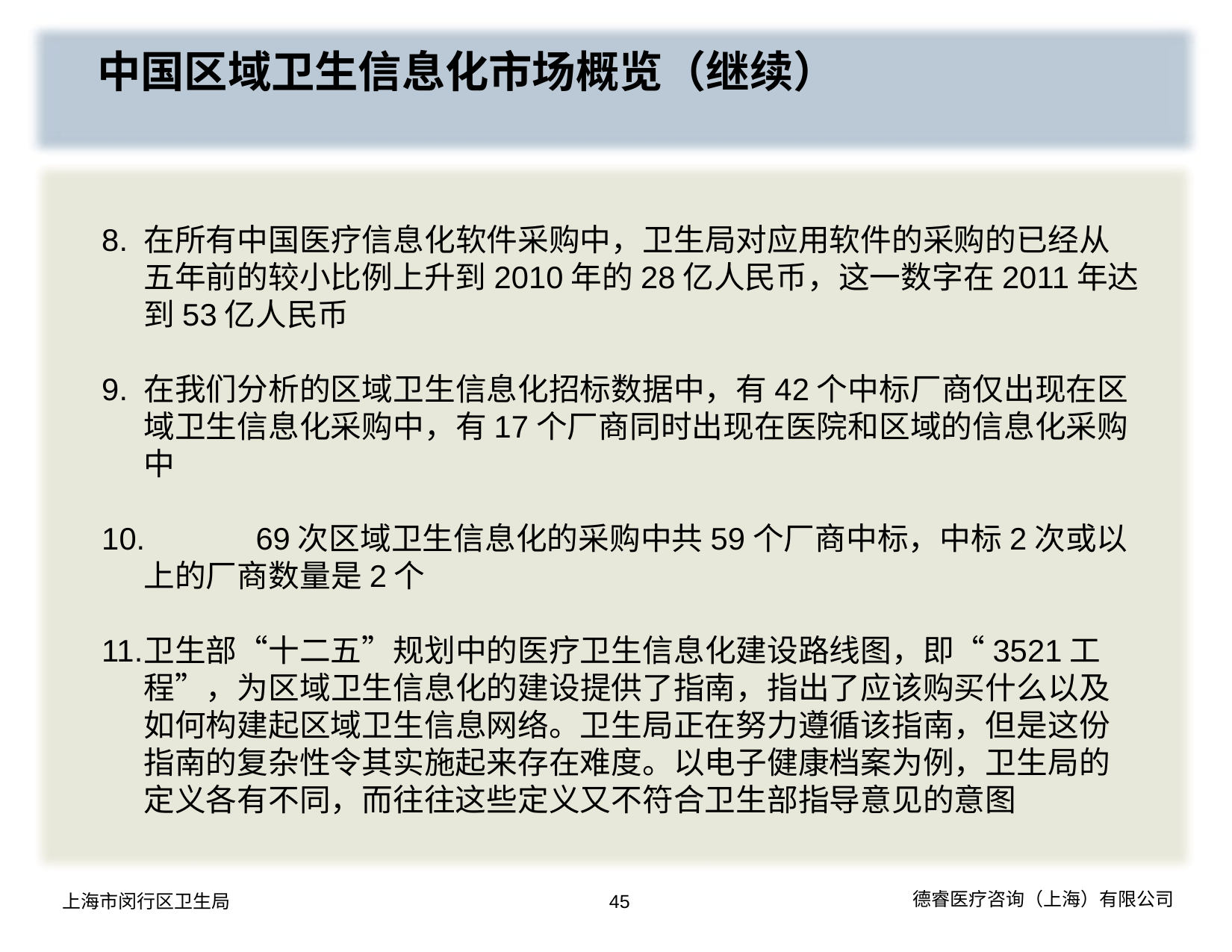

中国区域卫生信息化市场概览（继续）
8.	在所有中国医疗信息化软件采购中，卫生局对应用软件的采购的已经从五年前的较小比例上升到2010年的28亿人民币，这一数字在2011年达到53亿人民币
9.	在我们分析的区域卫生信息化招标数据中，有42个中标厂商仅出现在区域卫生信息化采购中，有17个厂商同时出现在医院和区域的信息化采购中
10.	69次区域卫生信息化的采购中共59个厂商中标，中标2次或以上的厂商数量是2个
11.	卫生部“十二五”规划中的医疗卫生信息化建设路线图，即“3521工程”，为区域卫生信息化的建设提供了指南，指出了应该购买什么以及如何构建起区域卫生信息网络。卫生局正在努力遵循该指南，但是这份指南的复杂性令其实施起来存在难度。以电子健康档案为例，卫生局的定义各有不同，而往往这些定义又不符合卫生部指导意见的意图
45